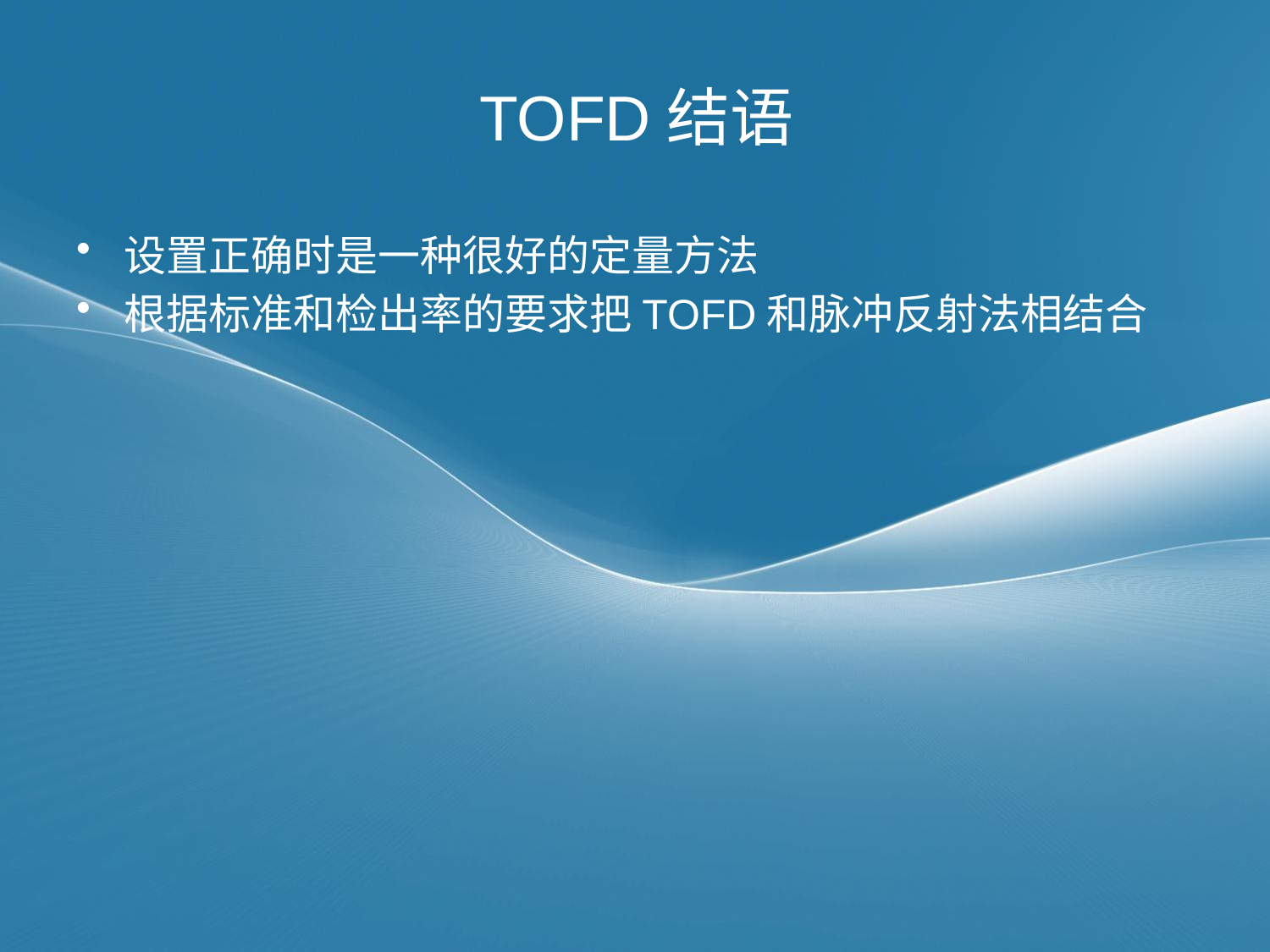

# TOFD结语
设置正确时是一种很好的定量方法
根据标准和检出率的要求把TOFD和脉冲反射法相结合